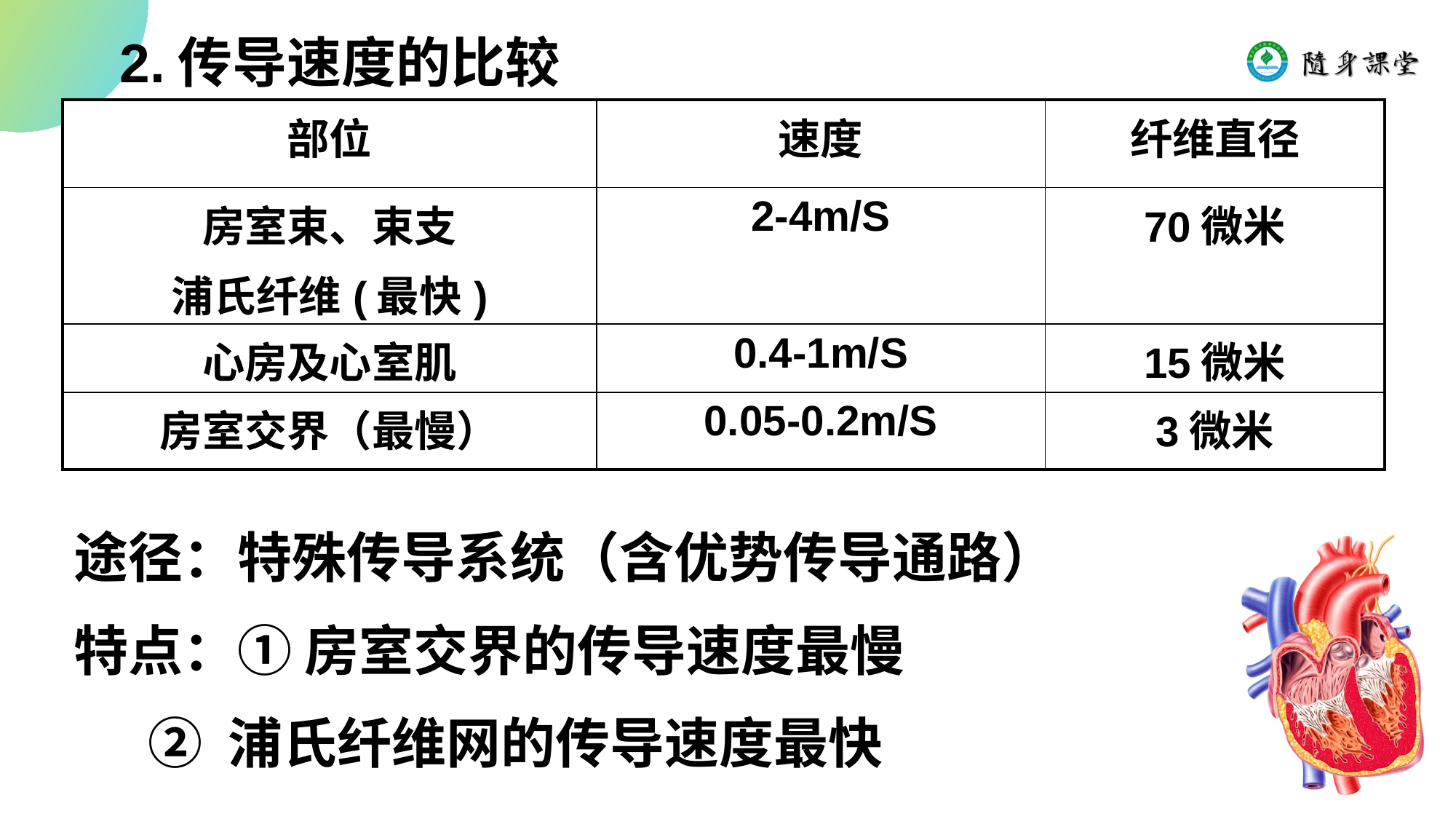

2.传导速度的比较
| 部位 | 速度 | 纤维直径 |
| --- | --- | --- |
| 房室束、束支 浦氏纤维(最快) | 2-4m/S | 70微米 |
| 心房及心室肌 | 0.4-1m/S | 15微米 |
| 房室交界（最慢） | 0.05-0.2m/S | 3微米 |
途径：特殊传导系统（含优势传导通路）
特点：① 房室交界的传导速度最慢
      ② 浦氏纤维网的传导速度最快